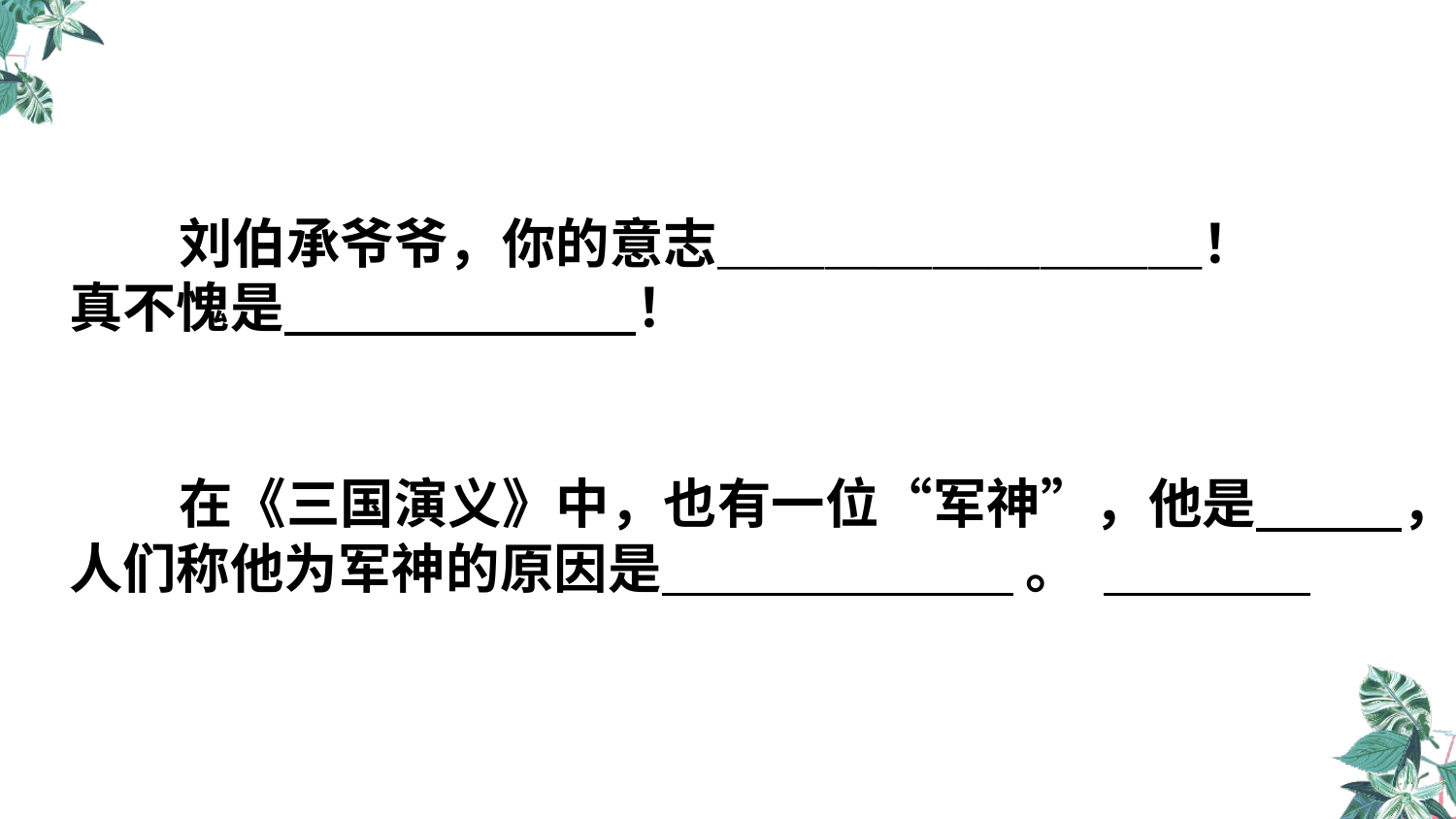

刘伯承爷爷，你的意志＿＿＿＿＿＿＿＿＿！真不愧是                             ！
        在《三国演义》中，也有一位“军神”，他是            ，人们称他为军神的原因是                              。